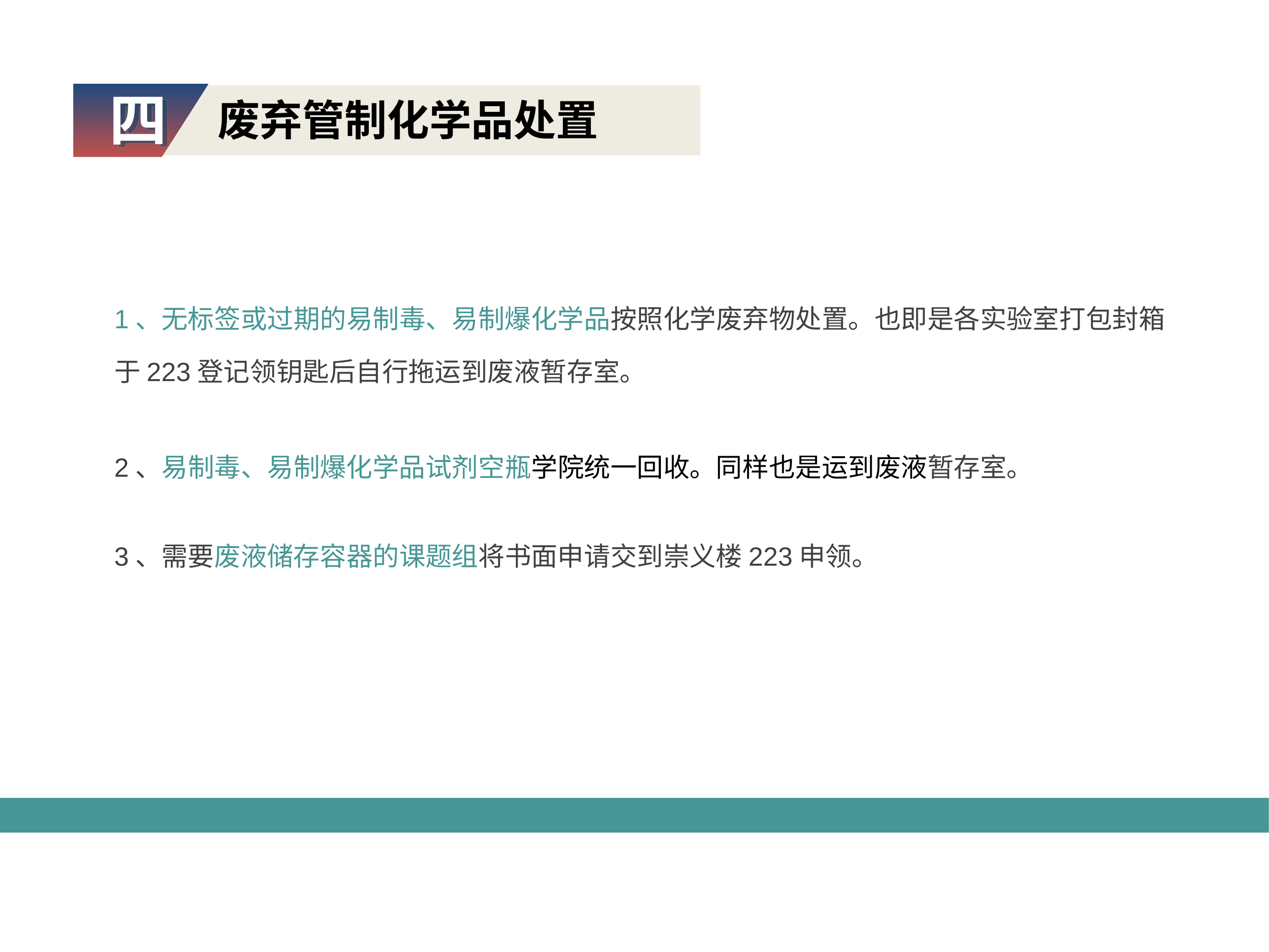

四

废弃管制化学品处置
1、无标签或过期的易制毒、易制爆化学品按照化学废弃物处置。也即是各实验室打包封箱于223登记领钥匙后自行拖运到废液暂存室。
2、易制毒、易制爆化学品试剂空瓶学院统一回收。同样也是运到废液暂存室。
3、需要废液储存容器的课题组将书面申请交到崇义楼223申领。